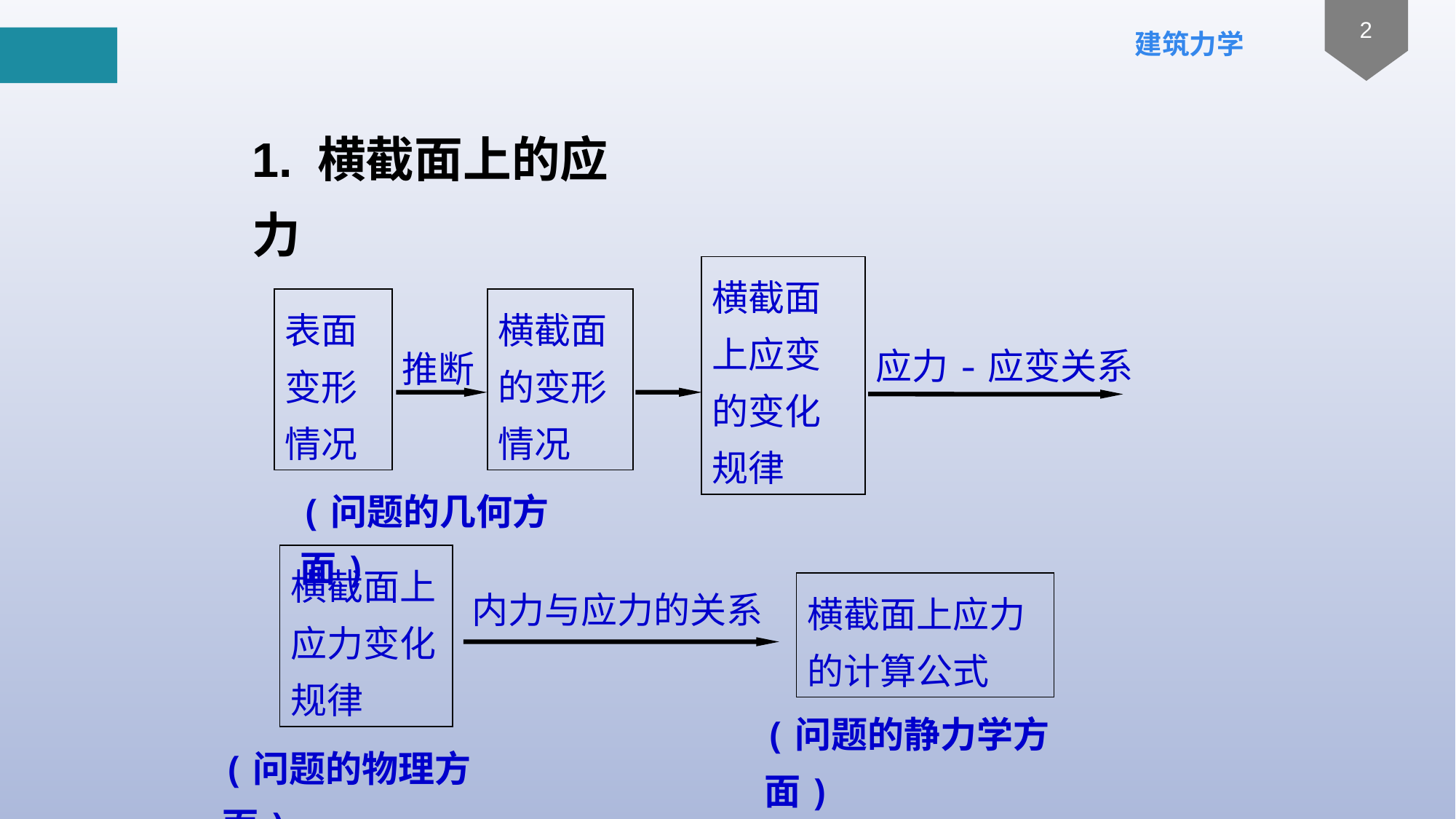

1. 横截面上的应力
横截面上应变的变化规律
表面变形情况
横截面的变形情况
应力-应变关系
推断

(问题的几何方面)
横截面上应力变化规律
内力与应力的关系
横截面上应力的计算公式

(问题的静力学方面)
(问题的物理方面)